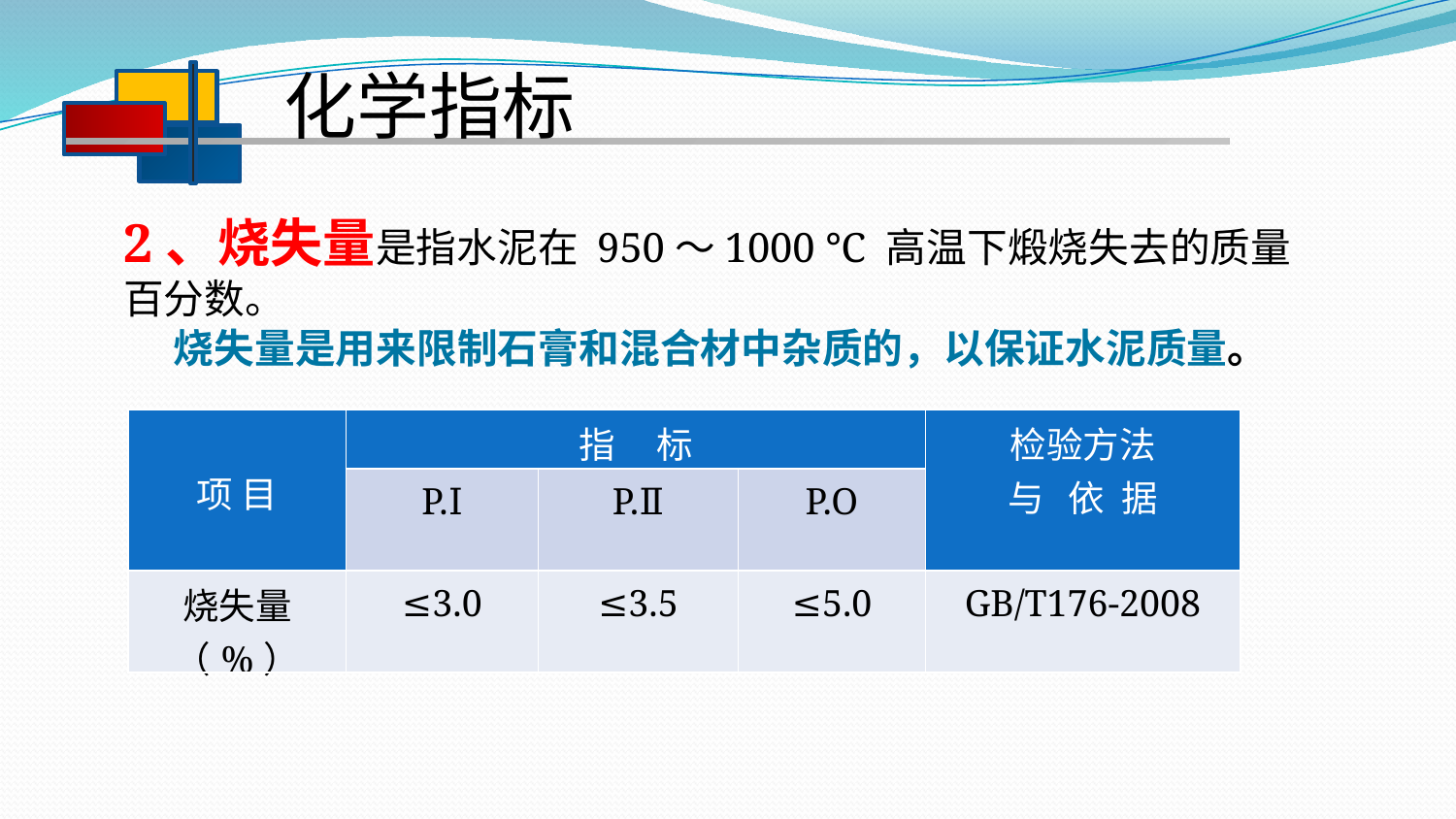

化学指标
2、烧失量是指水泥在 950～1000 ℃ 高温下煅烧失去的质量百分数。

烧失量是用来限制石膏和混合材中杂质的，以保证水泥质量。
| 项 目 | 指 标 |  |  | 检验方法 与 依 据 |
| --- | --- | --- | --- | --- |
|  | P.Ⅰ | P.Ⅱ | P.O |  |
| 烧失量（%） | ≤3.0 | ≤3.5 | ≤5.0 | GB/T176-2008 |